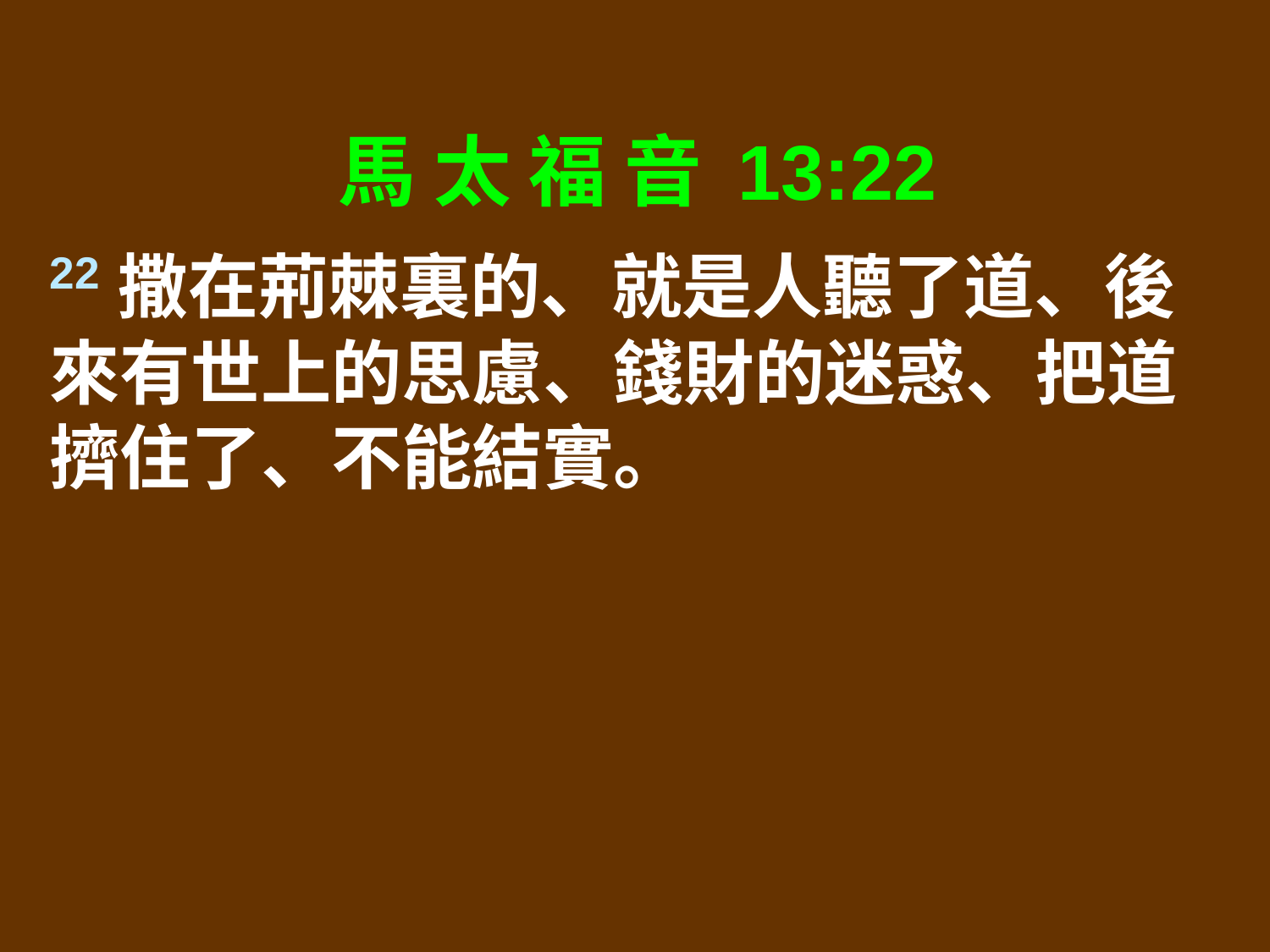

馬 太 福 音 13:22
22撒在荊棘裏的、就是人聽了道、後來有世上的思慮、錢財的迷惑、把道擠住了、不能結實。